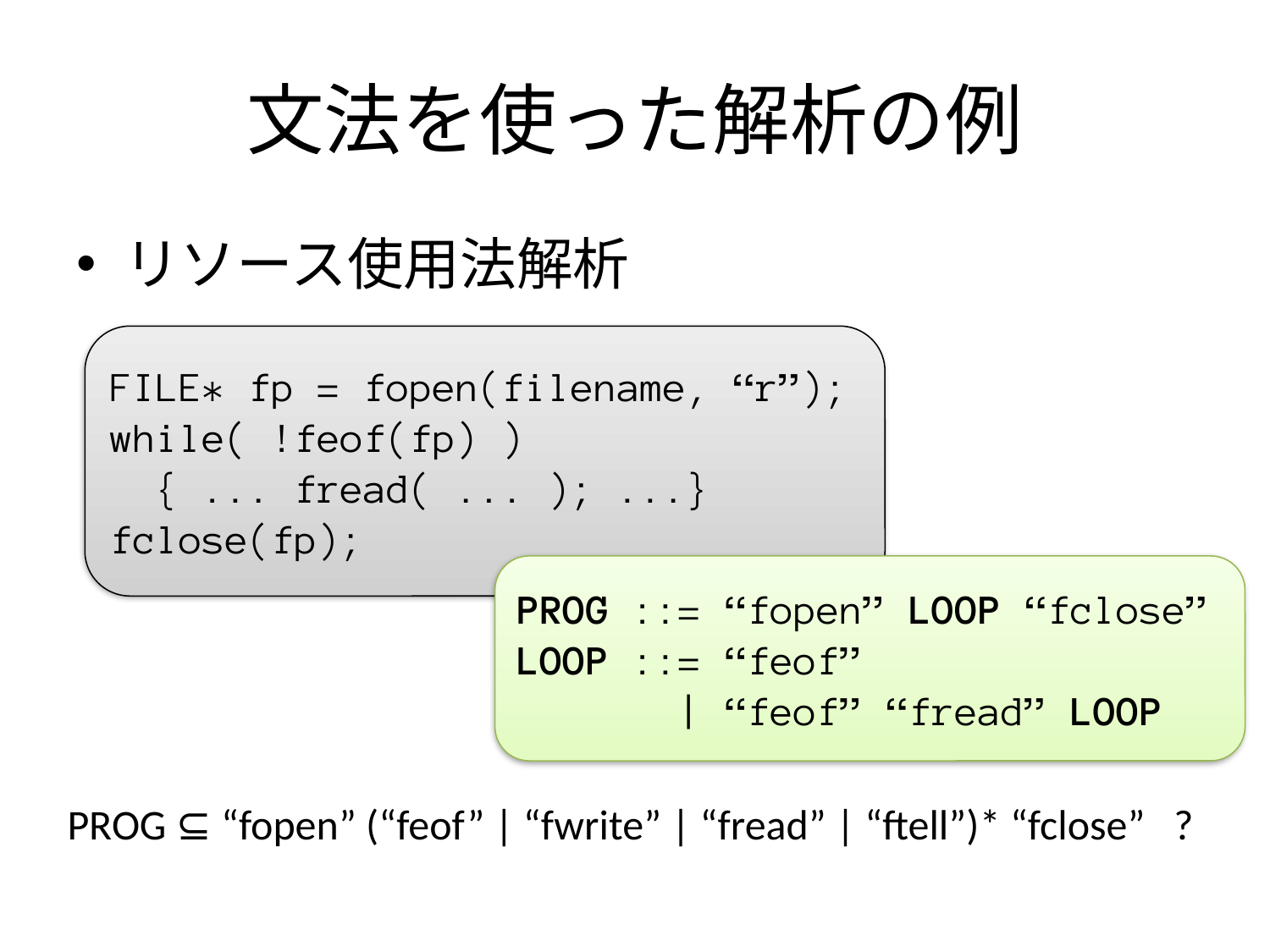

# 文法を使った解析の例
リソース使用法解析
FILE* fp = fopen(filename, “r”);
while( !feof(fp) )
  { ... fread( ... ); ...}
fclose(fp);
PROG ::= “fopen” LOOP “fclose”
LOOP ::= “feof”
       | “feof” “fread” LOOP
PROG ⊆ “fopen” (“feof” | “fwrite” | “fread” | “ftell”)* “fclose”   ?